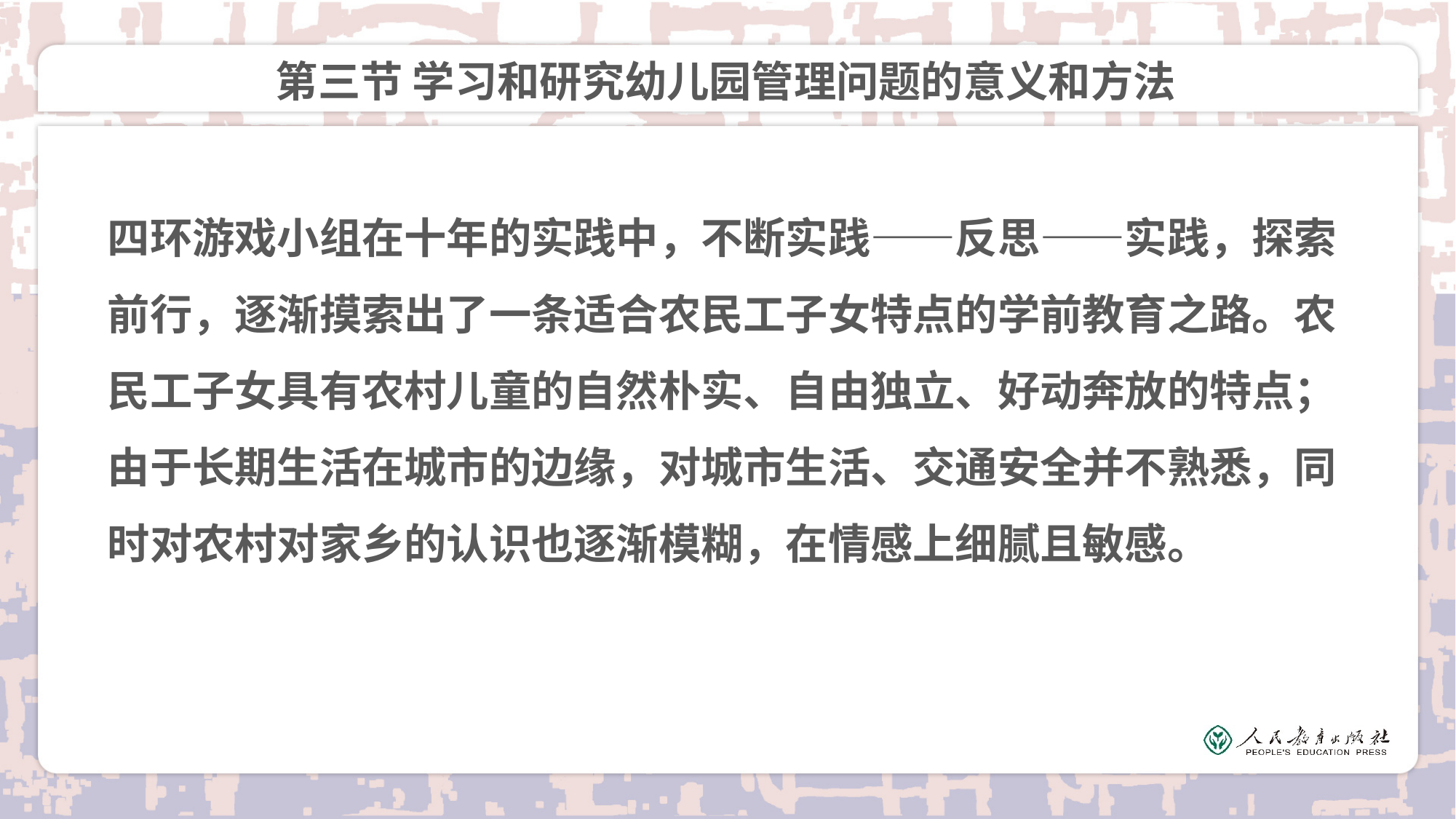

# 第三节 学习和研究幼儿园管理问题的意义和方法
四环游戏小组在十年的实践中，不断实践——反思——实践，探索前行，逐渐摸索出了一条适合农民工子女特点的学前教育之路。农民工子女具有农村儿童的自然朴实、自由独立、好动奔放的特点；由于长期生活在城市的边缘，对城市生活、交通安全并不熟悉，同时对农村对家乡的认识也逐渐模糊，在情感上细腻且敏感。